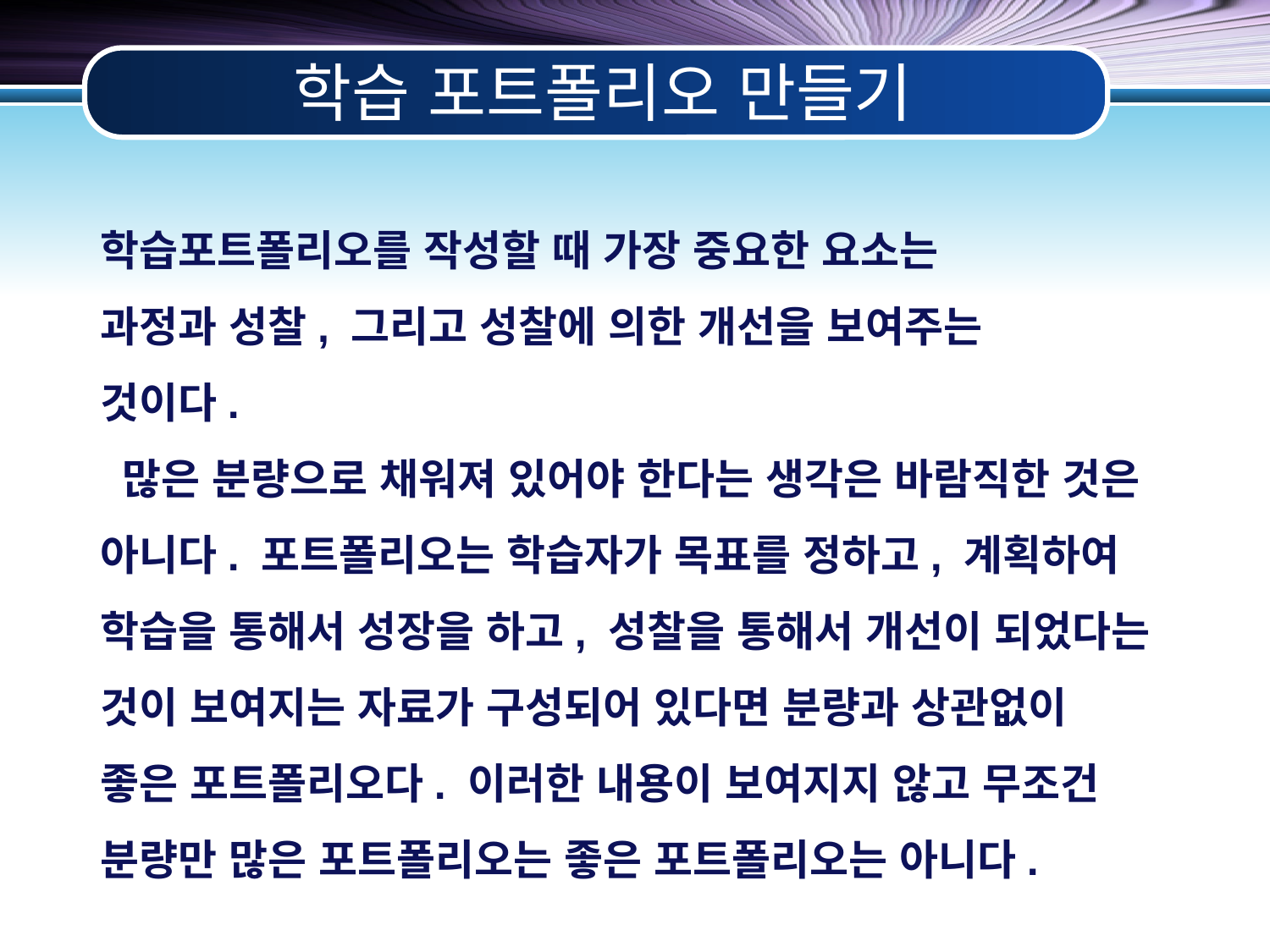

학습 포트폴리오 만들기
학습포트폴리오를 작성할 때 가장 중요한 요소는
과정과 성찰, 그리고 성찰에 의한 개선을 보여주는
것이다.
 많은 분량으로 채워져 있어야 한다는 생각은 바람직한 것은
아니다. 포트폴리오는 학습자가 목표를 정하고, 계획하여
학습을 통해서 성장을 하고, 성찰을 통해서 개선이 되었다는
것이 보여지는 자료가 구성되어 있다면 분량과 상관없이
좋은 포트폴리오다. 이러한 내용이 보여지지 않고 무조건
분량만 많은 포트폴리오는 좋은 포트폴리오는 아니다.